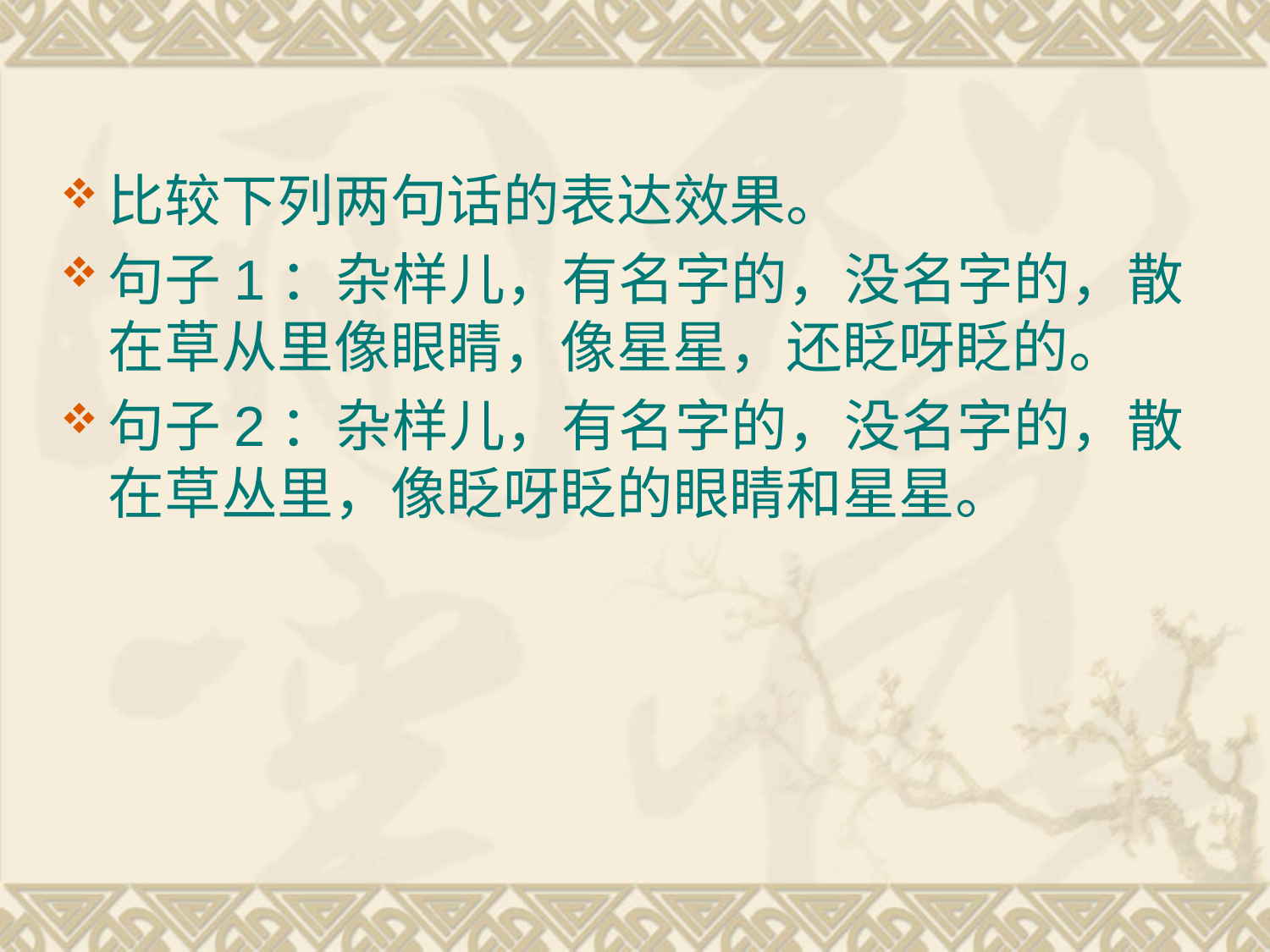

比较下列两句话的表达效果。
句子1：杂样儿，有名字的，没名字的，散在草从里像眼睛，像星星，还眨呀眨的。
句子2：杂样儿，有名字的，没名字的，散在草丛里，像眨呀眨的眼睛和星星。